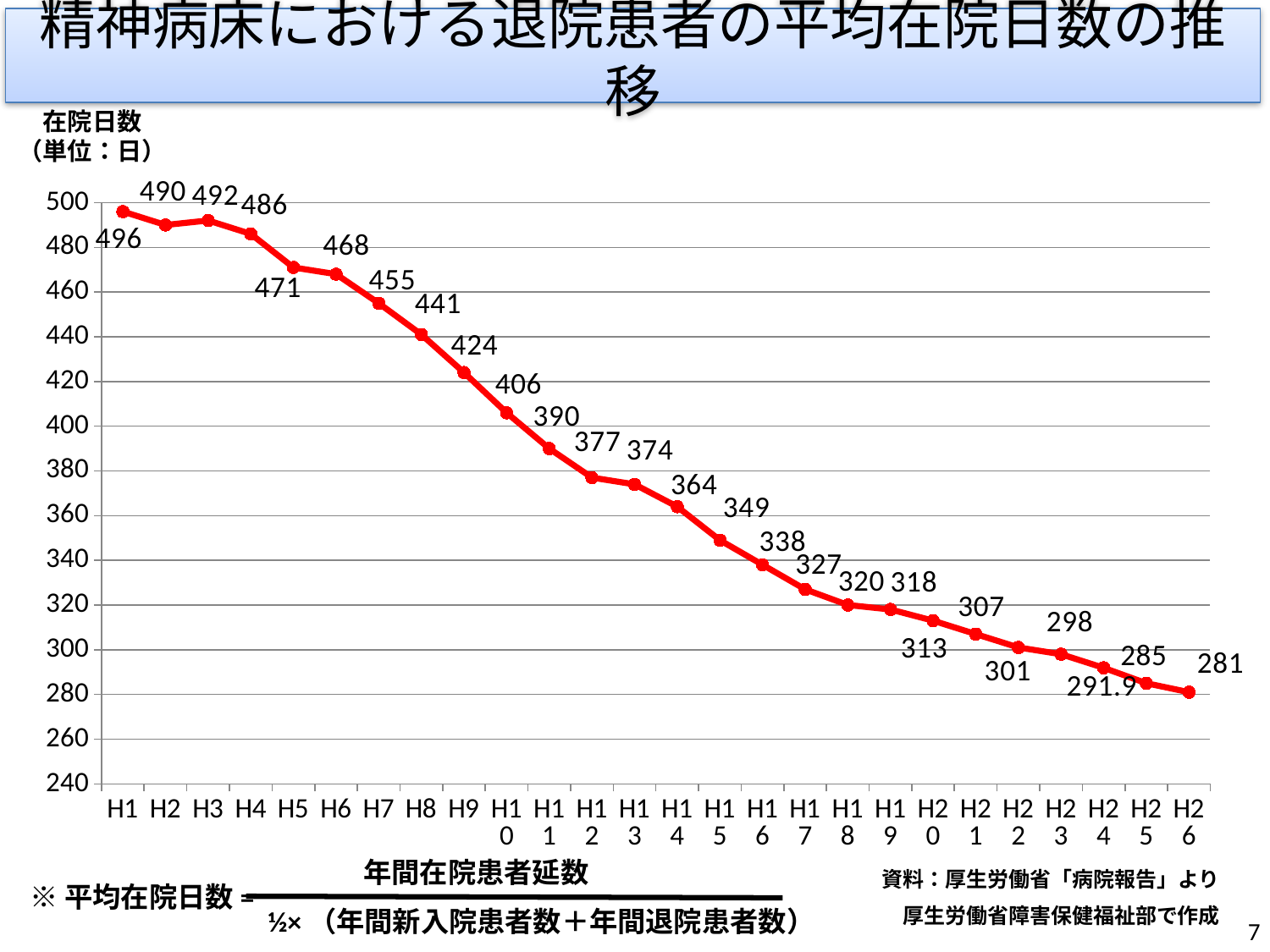

精神病床における退院患者の平均在院日数の推移
修正
在院日数
（単位：日）

### Chart

| Category |  |
|---|---|
| H1 | 496.0 |
| H2 | 490.0 |
| H3 | 492.0 |
| H4 | 486.0 |
| H5 | 471.0 |
| H6 | 468.0 |
| H7 | 455.0 |
| H8 | 441.0 |
| H9 | 424.0 |
| H10 | 406.0 |
| H11 | 390.0 |
| H12 | 377.0 |
| H13 | 374.0 |
| H14 | 364.0 |
| H15 | 349.0 |
| H16 | 338.0 |
| H17 | 327.0 |
| H18 | 320.0 |
| H19 | 318.0 |
| H20 | 313.0 |
| H21 | 307.0 |
| H22 | 301.0 |
| H23 | 298.0 |
| H24 | 291.8999999999997 |
| H25 | 285.0 |
| H26 | 281.0 |
年間在院患者延数
※平均在院日数=

½×（年間新入院患者数＋年間退院患者数）
　資料：厚生労働省「病院報告」より
厚生労働省障害保健福祉部で作成

7